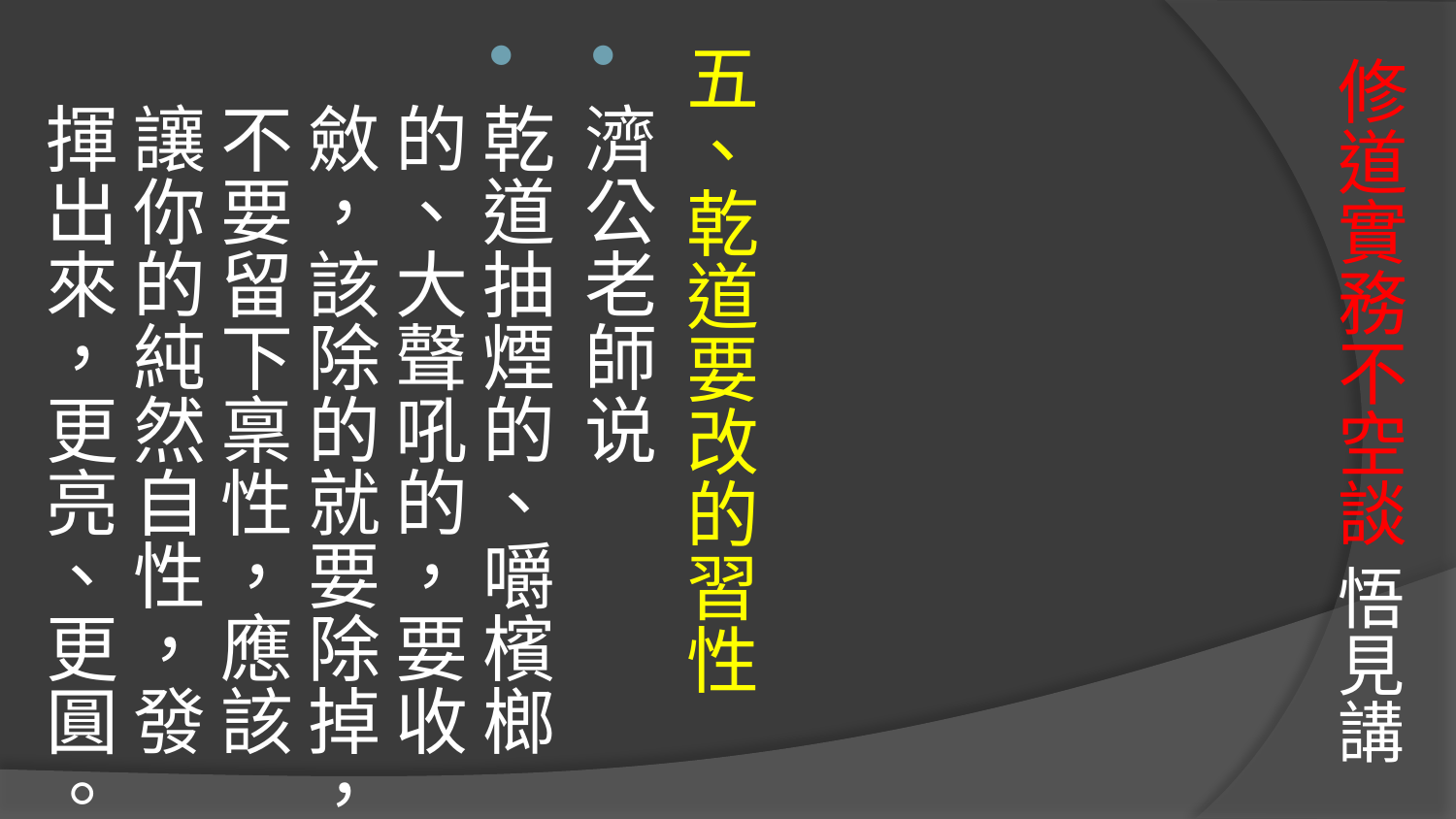

五、乾道要改的習性
濟公老師说
乾道抽煙的、嚼檳榔的、大聲吼的，要收斂，該除的就要除掉，不要留下稟性，應該讓你的純然自性，發揮出來，更亮、更圓。
# 修道實務不空談 悟見講